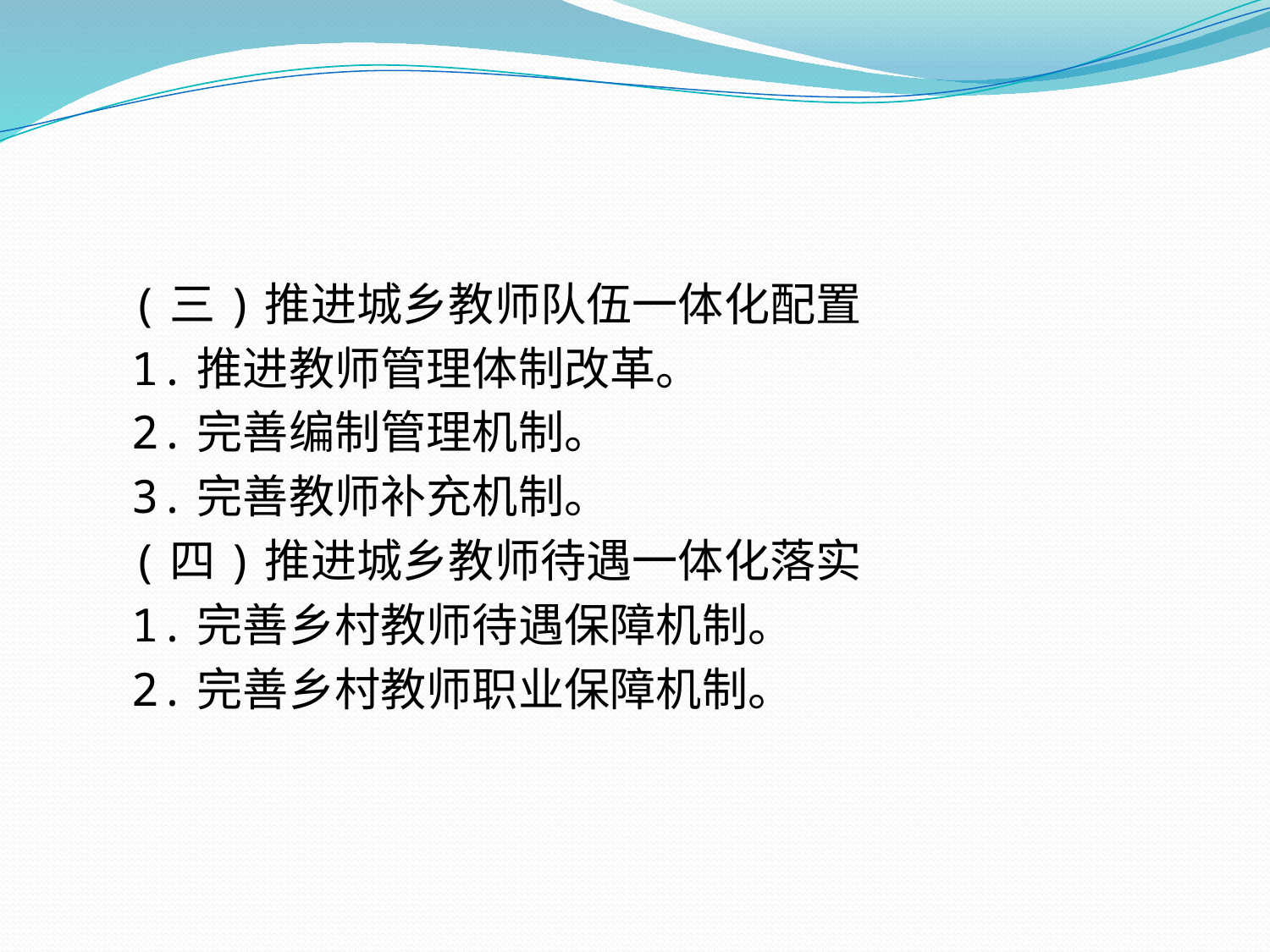

#
  (三)推进城乡教师队伍一体化配置
  1.推进教师管理体制改革。
  2.完善编制管理机制。
  3.完善教师补充机制。
  (四)推进城乡教师待遇一体化落实
  1.完善乡村教师待遇保障机制。
  2.完善乡村教师职业保障机制。